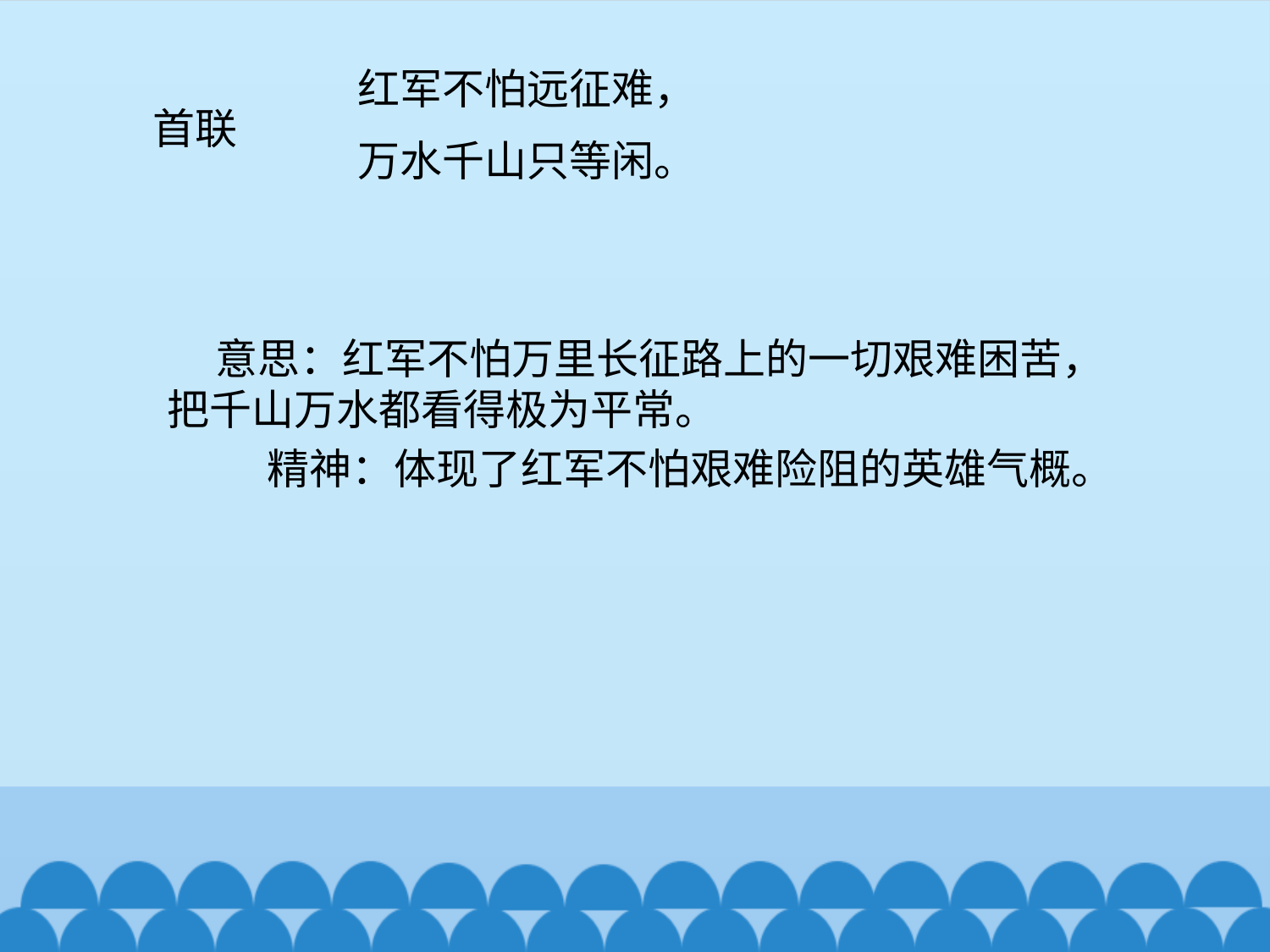

红军不怕远征难，
万水千山只等闲。
首联
    意思：红军不怕万里长征路上的一切艰难困苦，把千山万水都看得极为平常。

精神：体现了红军不怕艰难险阻的英雄气概。